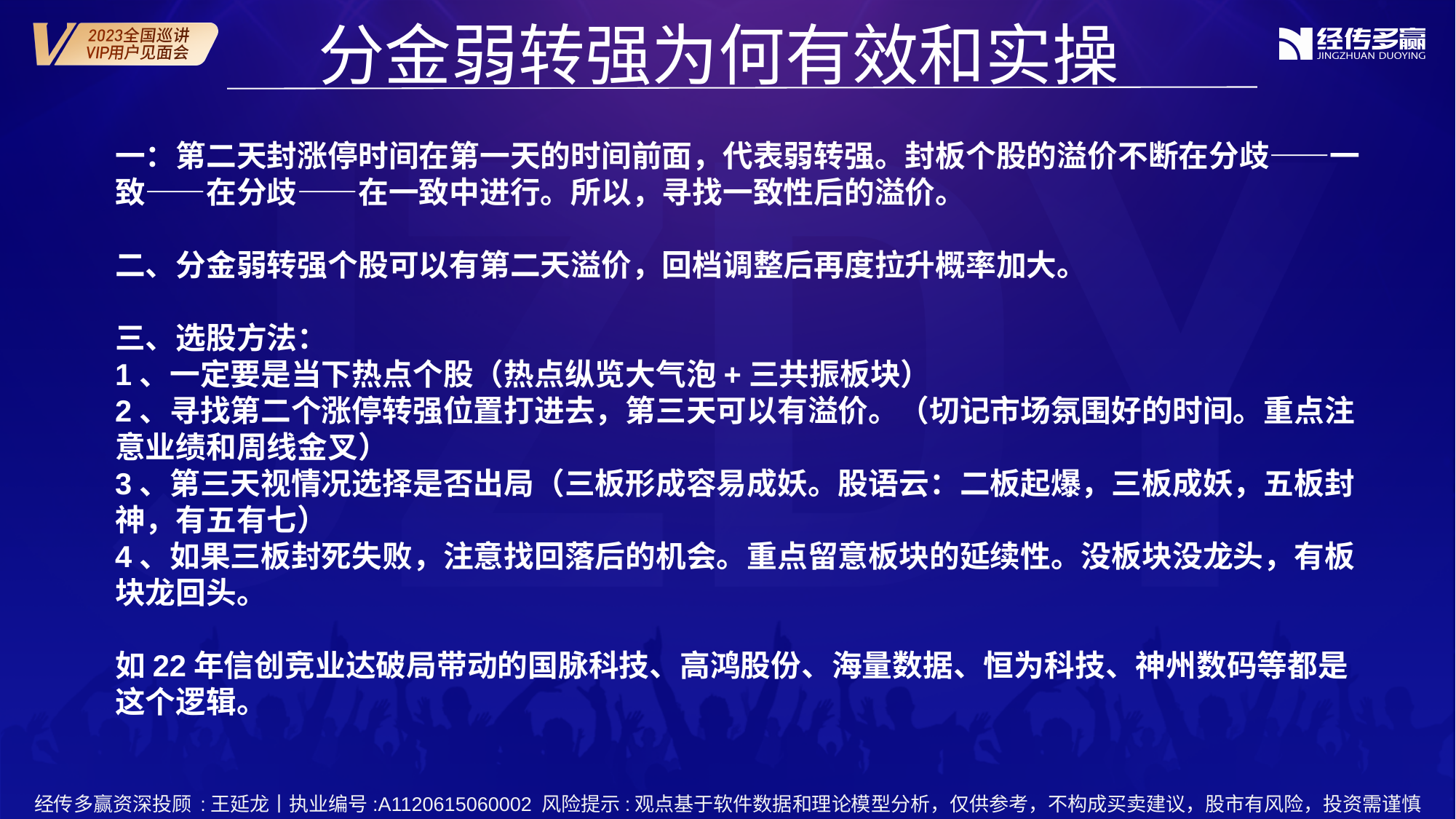

分金弱转强为何有效和实操
一：第二天封涨停时间在第一天的时间前面，代表弱转强。封板个股的溢价不断在分歧——一致——在分歧——在一致中进行。所以，寻找一致性后的溢价。

二、分金弱转强个股可以有第二天溢价，回档调整后再度拉升概率加大。

三、选股方法：
1、一定要是当下热点个股（热点纵览大气泡+三共振板块）
2、寻找第二个涨停转强位置打进去，第三天可以有溢价。（切记市场氛围好的时间。重点注意业绩和周线金叉）
3、第三天视情况选择是否出局（三板形成容易成妖。股语云：二板起爆，三板成妖，五板封神，有五有七）
4、如果三板封死失败，注意找回落后的机会。重点留意板块的延续性。没板块没龙头，有板块龙回头。

如22年信创竞业达破局带动的国脉科技、高鸿股份、海量数据、恒为科技、神州数码等都是这个逻辑。